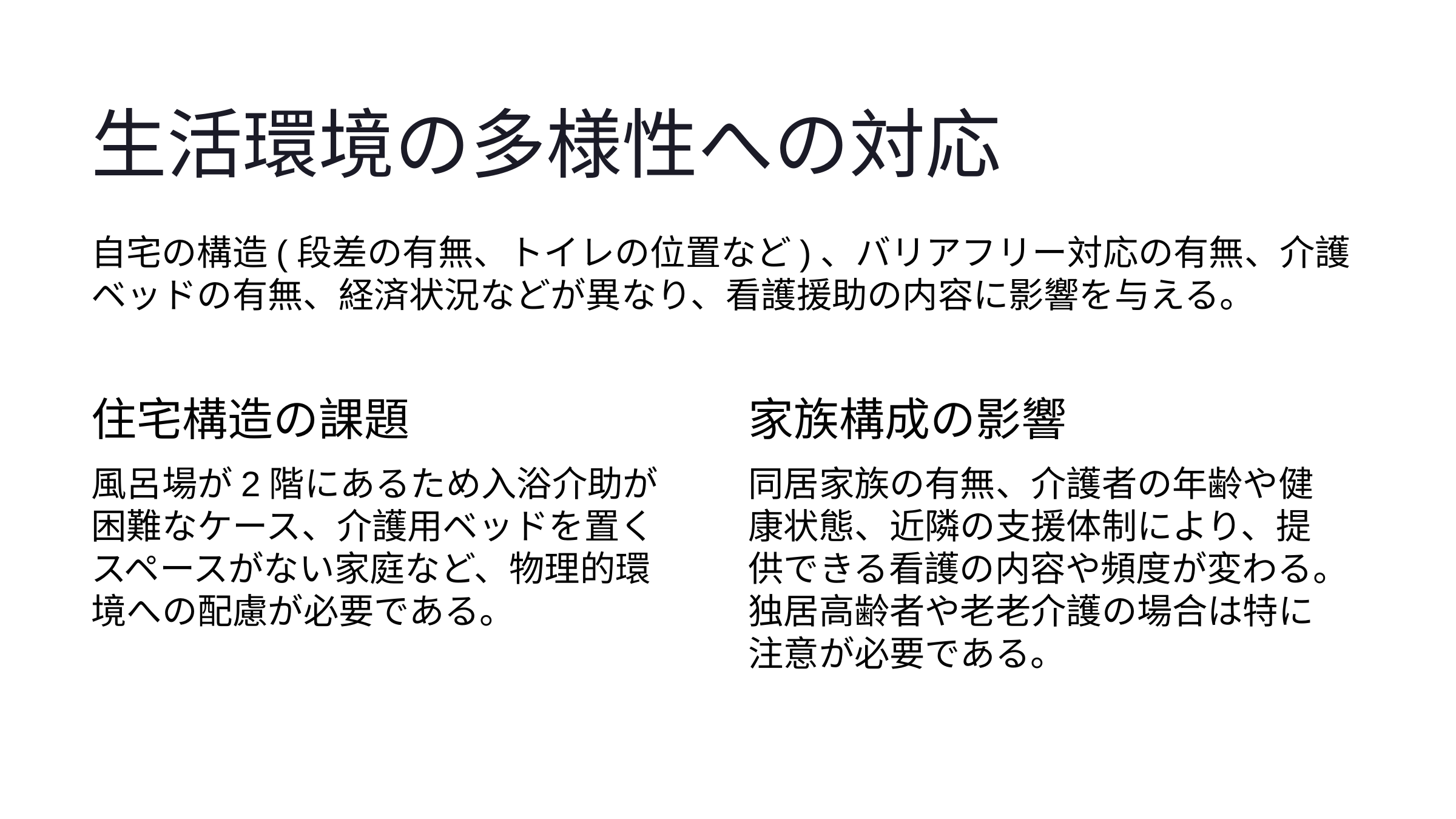

生活環境の多様性への対応
自宅の構造(段差の有無、トイレの位置など)、バリアフリー対応の有無、介護ベッドの有無、経済状況などが異なり、看護援助の内容に影響を与える。
住宅構造の課題
家族構成の影響
風呂場が2階にあるため入浴介助が困難なケース、介護用ベッドを置くスペースがない家庭など、物理的環境への配慮が必要である。
同居家族の有無、介護者の年齢や健康状態、近隣の支援体制により、提供できる看護の内容や頻度が変わる。独居高齢者や老老介護の場合は特に注意が必要である。